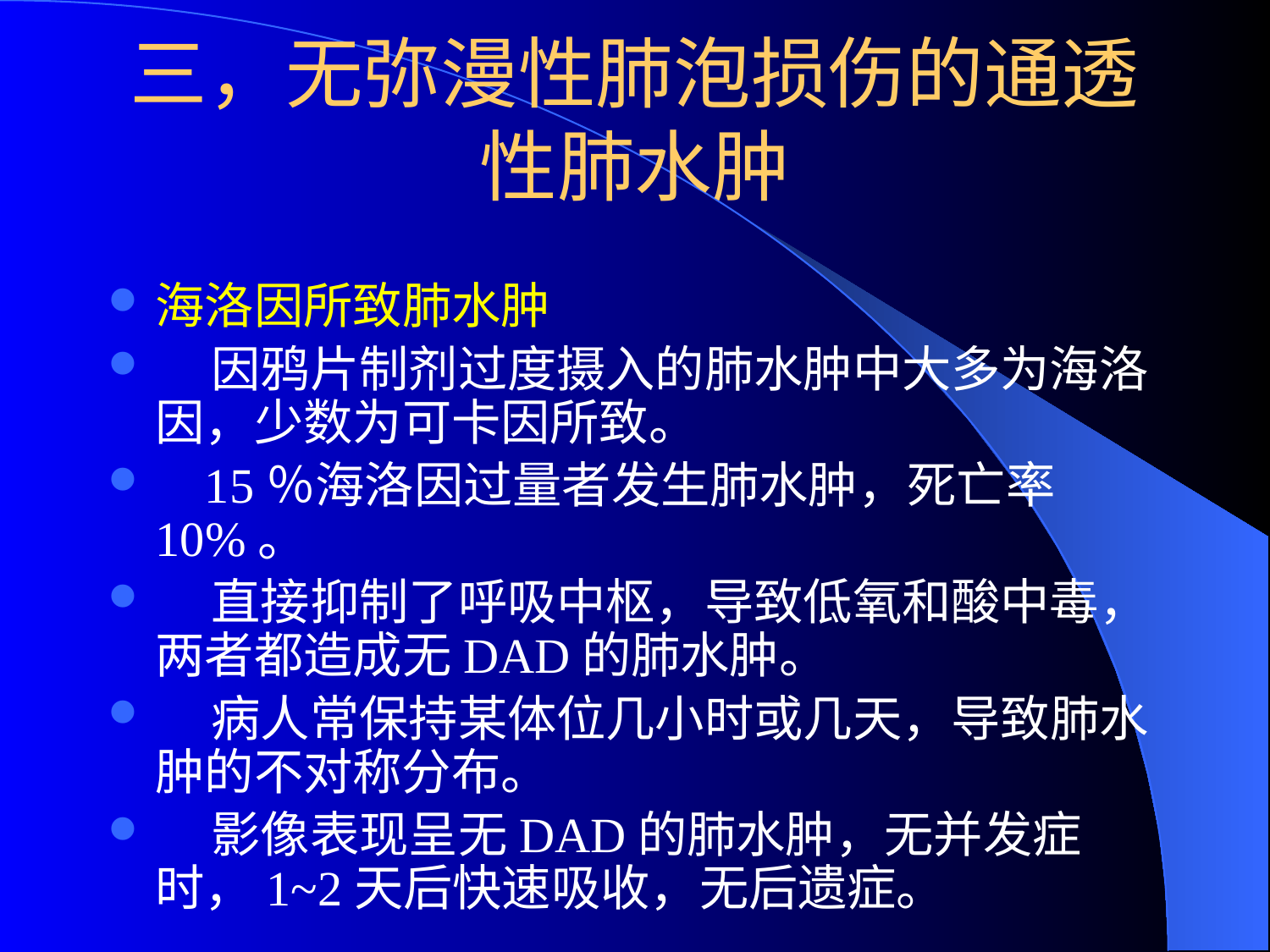

# 三，无弥漫性肺泡损伤的通透性肺水肿
海洛因所致肺水肿
    因鸦片制剂过度摄入的肺水肿中大多为海洛因，少数为可卡因所致。
    15％海洛因过量者发生肺水肿，死亡率10%。
    直接抑制了呼吸中枢，导致低氧和酸中毒，两者都造成无DAD的肺水肿。
    病人常保持某体位几小时或几天，导致肺水肿的不对称分布。
    影像表现呈无DAD的肺水肿，无并发症时，1~2天后快速吸收，无后遗症。